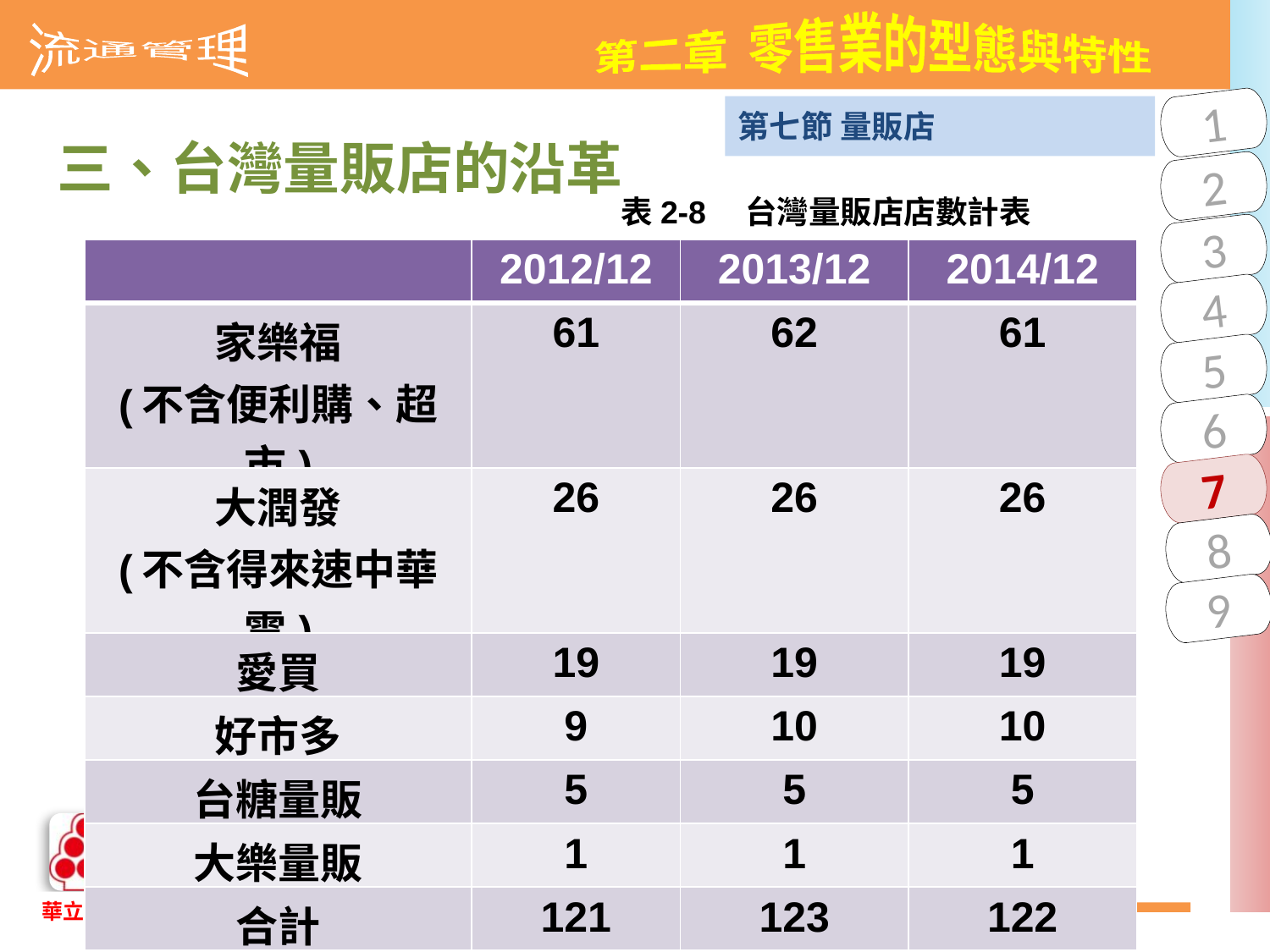

第七節 量販店
三、台灣量販店的沿革
表2-8　台灣量販店店數計表
|  | 2012/12 | 2013/12 | 2014/12 |
| --- | --- | --- | --- |
| 家樂福 (不含便利購、超市) | 61 | 62 | 61 |
| 大潤發 (不含得來速中華電) | 26 | 26 | 26 |
| 愛買 | 19 | 19 | 19 |
| 好市多 | 9 | 10 | 10 |
| 台糖量販 | 5 | 5 | 5 |
| 大樂量販 | 1 | 1 | 1 |
| 合計 | 121 | 123 | 122 |